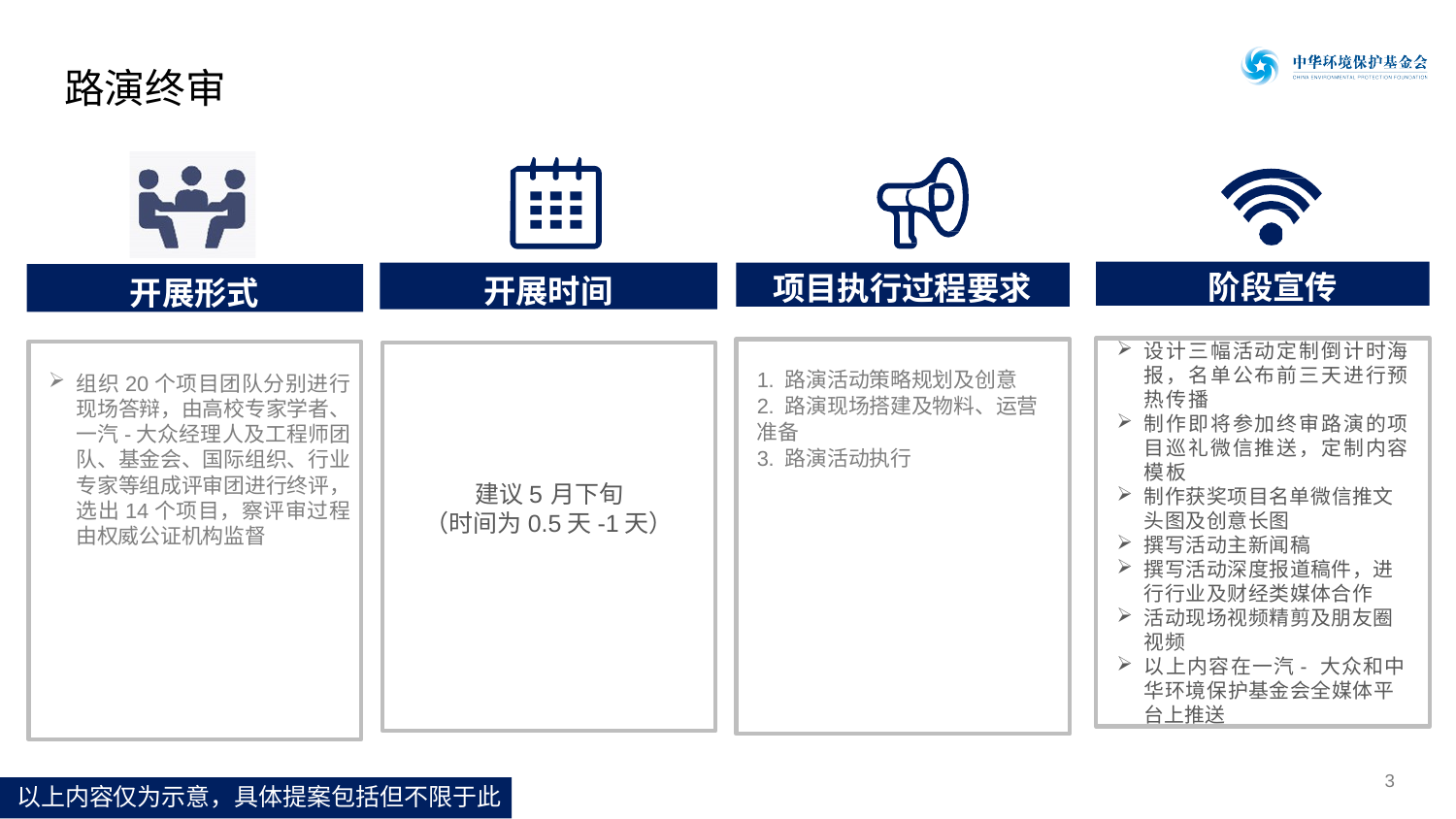

# 路演终审

阶段宣传
开展时间
项目执行过程要求
开展形式
设计三幅活动定制倒计时海报，名单公布前三天进行预热传播
制作即将参加终审路演的项目巡礼微信推送，定制内容模板
制作获奖项目名单微信推文 头图及创意长图
撰写活动主新闻稿
撰写活动深度报道稿件，进行行业及财经类媒体合作
活动现场视频精剪及朋友圈视频
以上内容在一汽-大众和中 华环境保护基金会全媒体平台上推送

1. 路演活动策略规划及创意
2. 路演现场搭建及物料、运营准备
3. 路演活动执行

建议5月下旬
（时间为0.5天-1天）

组织20个项目团队分别进行现场答辩，由高校专家学者、一汽-大众经理人及工程师团队、基金会、国际组织、行业专家等组成评审团进行终评，选出14个项目，察评审过程由权威公证机构监督

3
以上内容仅为示意，具体提案包括但不限于此